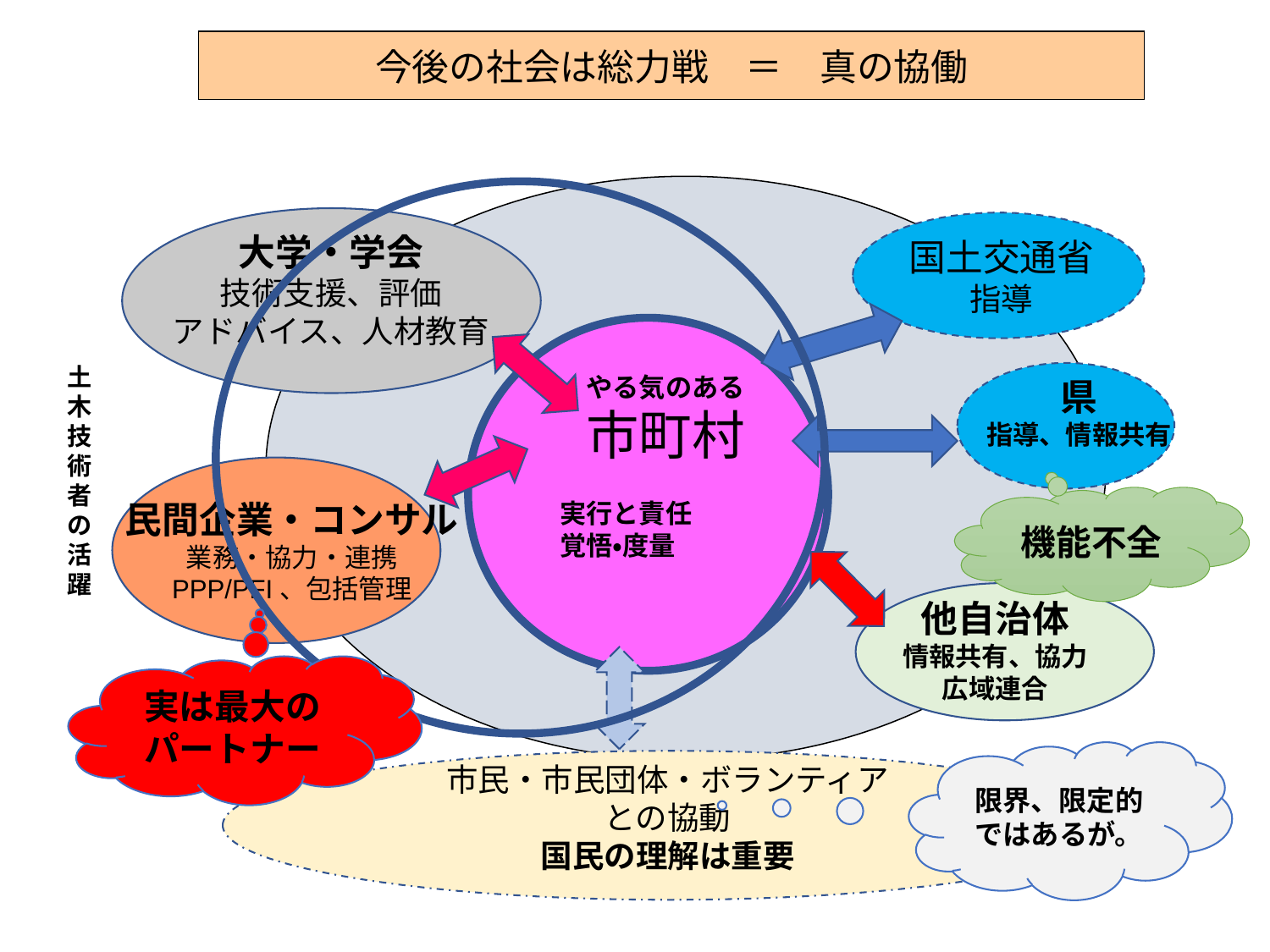

今後の社会は総力戦　＝　真の協働

大学・学会
技術支援、評価
アドバイス、人材教育

国土交通省
指導

　　やる気のある
　市町村

　実行と責任
　覚悟・度量

土
木
技
術
者
の
活
躍

県
指導、情報共有

機能不全
民間企業・コンサル
業務・協力・連携
PPP/PFI、包括管理

他自治体
情報共有、協力
広域連合
実は最大のパートナー

限界、限定的
ではあるが。

市民・市民団体・ボランティア
との協動
国民の理解は重要